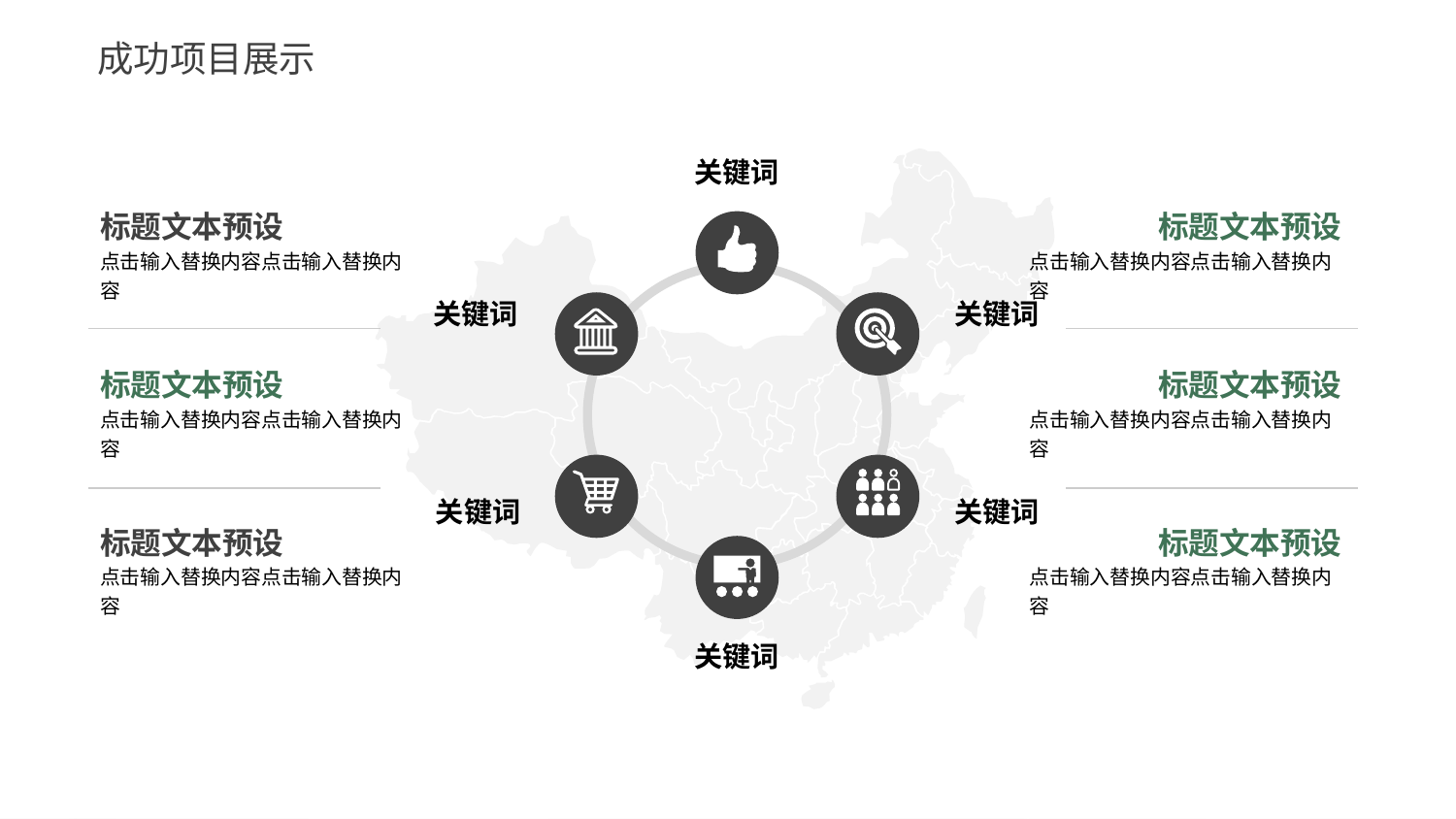

成功项目展示

关键词

关键词
关键词

关键词
关键词

关键词
标题文本预设
点击输入替换内容点击输入替换内容
标题文本预设
点击输入替换内容点击输入替换内容
标题文本预设
点击输入替换内容点击输入替换内容
标题文本预设
点击输入替换内容点击输入替换内容
标题文本预设
点击输入替换内容点击输入替换内容
标题文本预设
点击输入替换内容点击输入替换内容